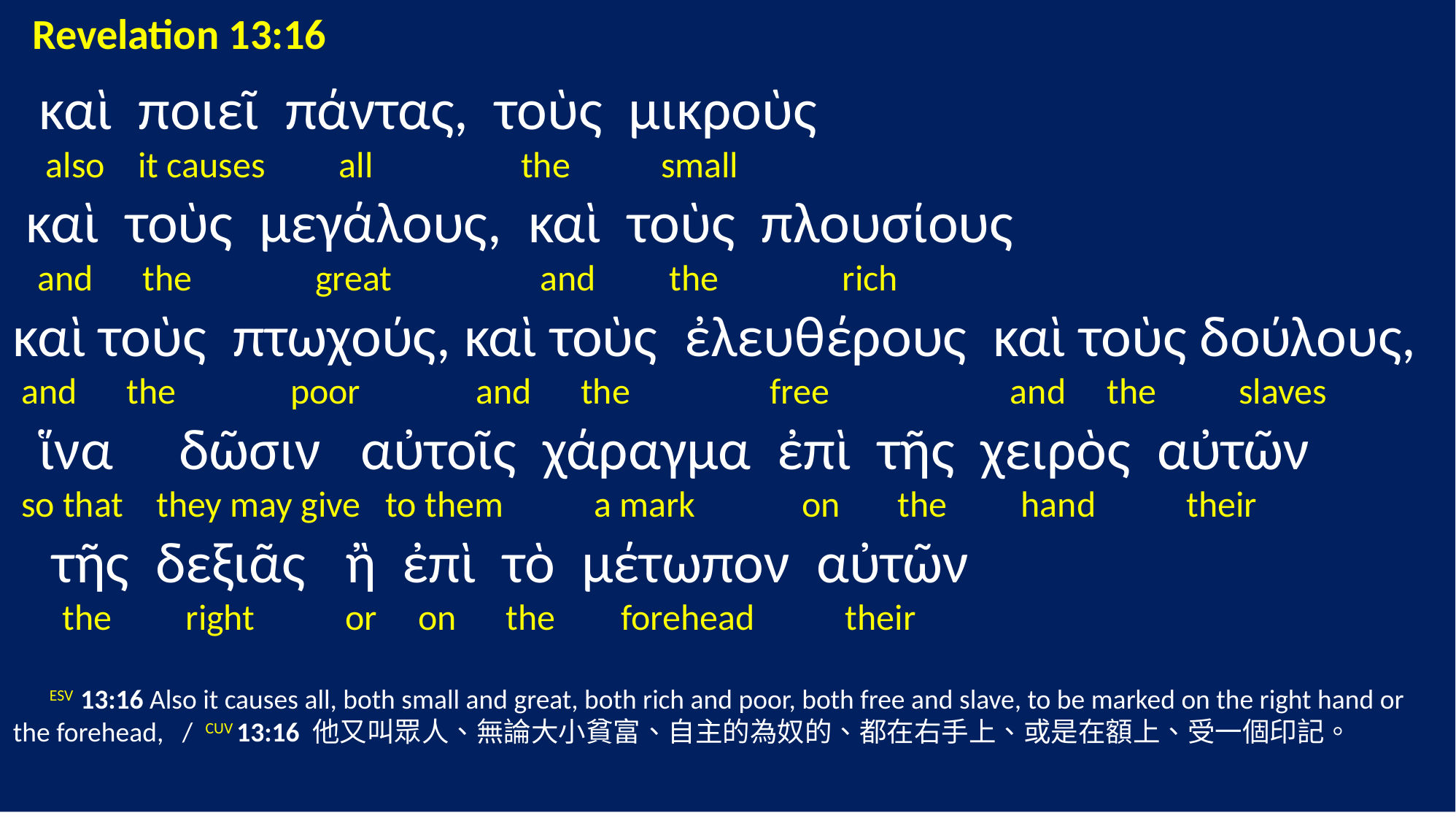

Revelation 13:16

  καὶ  ποιεῖ  πάντας,  τοὺς  μικροὺς
    also    it causes         all                  the           small
 καὶ  τοὺς  μεγάλους,  καὶ  τοὺς  πλουσίους
   and      the               great                  and         the               rich
καὶ τοὺς  πτωχούς, καὶ τοὺς  ἐλευθέρους  καὶ τοὺς δούλους,
 and      the              poor              and      the                 free                      and     the          slaves
  ἵνα     δῶσιν   αὐτοῖς  χάραγμα  ἐπὶ  τῆς  χειρὸς  αὐτῶν
 so that    they may give   to them           a mark             on       the         hand           their
   τῆς  δεξιᾶς   ἢ  ἐπὶ  τὸ  μέτωπον  αὐτῶν
      the         right           or     on      the        forehead           their

          ESV  13:16 Also it causes all, both small and great, both rich and poor, both free and slave, to be marked on the right hand or the forehead,   /  CUV 13:16 他又叫眾人、無論大小貧富、自主的為奴的、都在右手上、或是在額上、受一個印記。